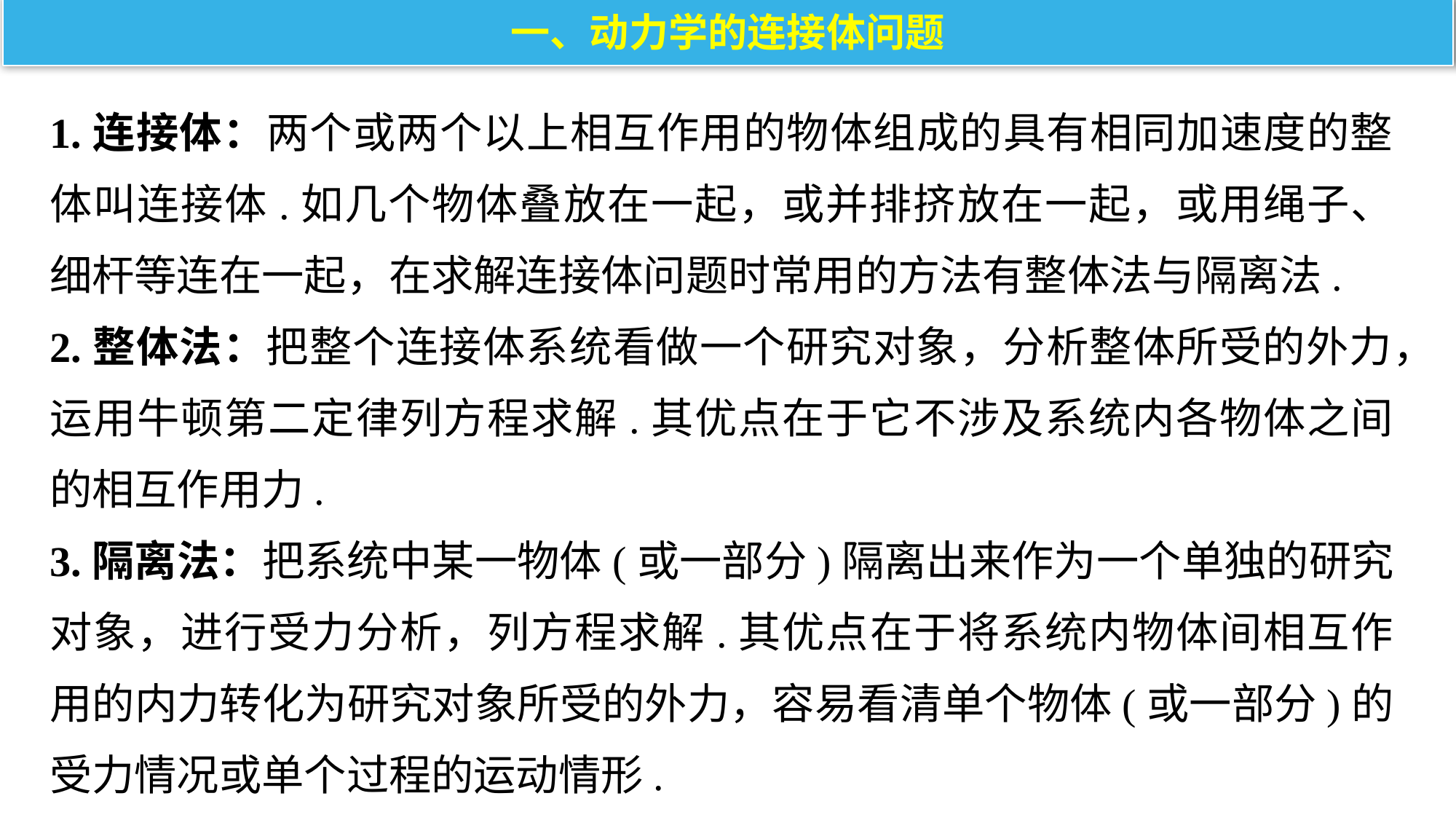

一、动力学的连接体问题
1.连接体：两个或两个以上相互作用的物体组成的具有相同加速度的整体叫连接体.如几个物体叠放在一起，或并排挤放在一起，或用绳子、细杆等连在一起，在求解连接体问题时常用的方法有整体法与隔离法.
2.整体法：把整个连接体系统看做一个研究对象，分析整体所受的外力，运用牛顿第二定律列方程求解.其优点在于它不涉及系统内各物体之间的相互作用力.
3.隔离法：把系统中某一物体(或一部分)隔离出来作为一个单独的研究对象，进行受力分析，列方程求解.其优点在于将系统内物体间相互作用的内力转化为研究对象所受的外力，容易看清单个物体(或一部分)的受力情况或单个过程的运动情形.